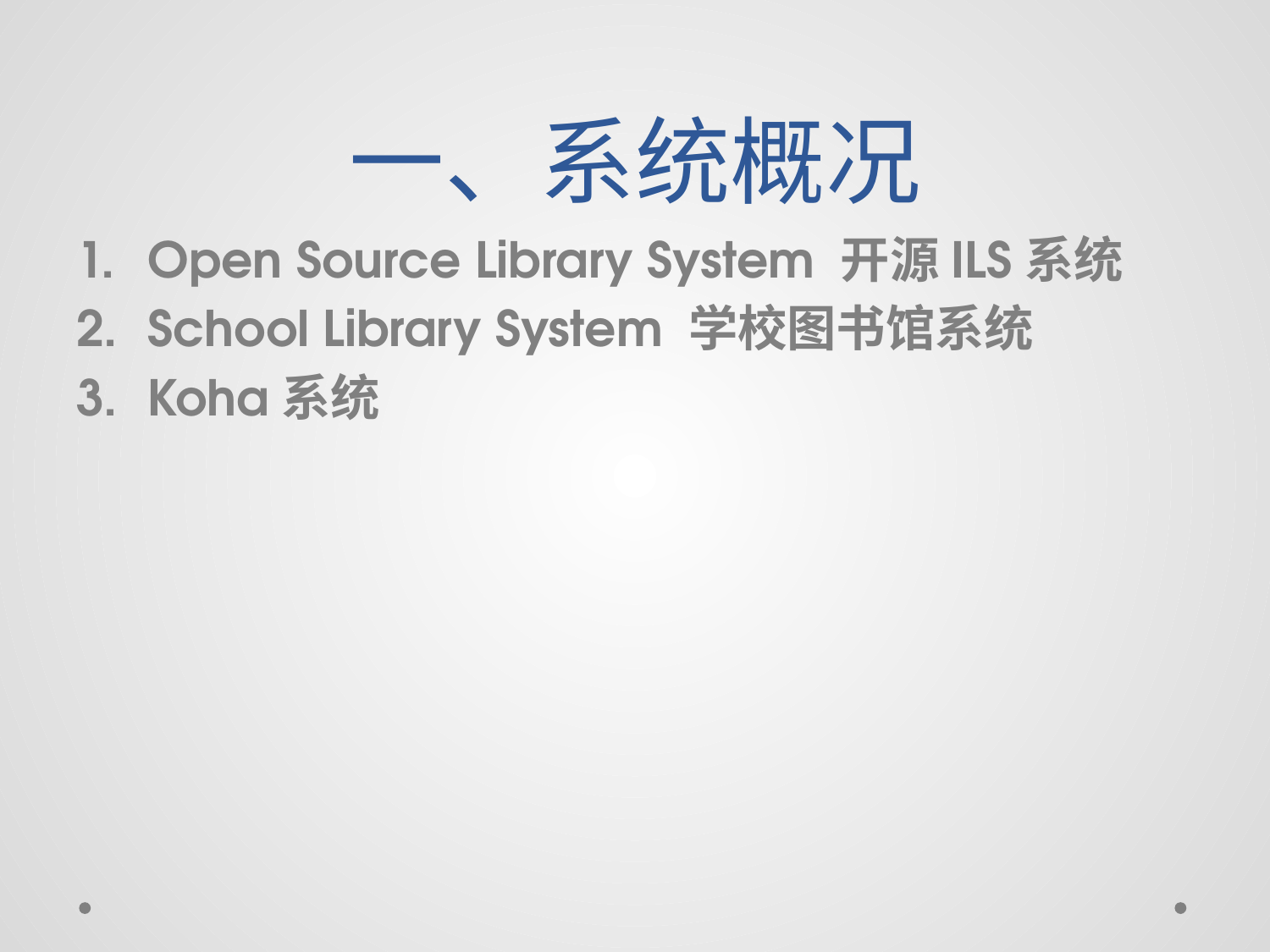

# 一、系统概况
Open Source Library System 开源ILS系统
School Library System 学校图书馆系统
Koha系统